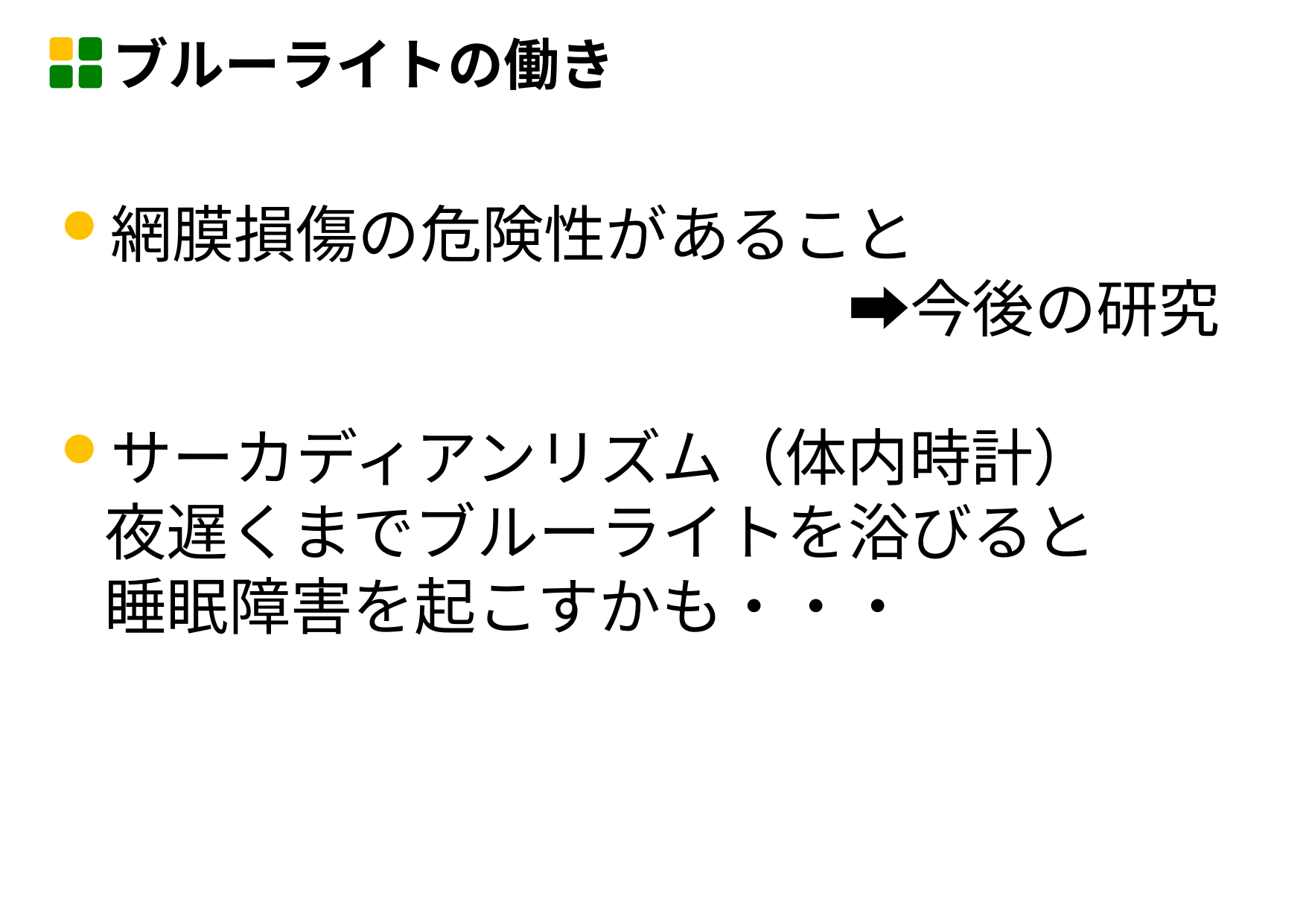

ブルーライトの働き

網膜損傷の危険性があること
　　　　　　　　　　　　➡今後の研究

サーカディアンリズム（体内時計）
夜遅くまでブルーライトを浴びると
睡眠障害を起こすかも・・・